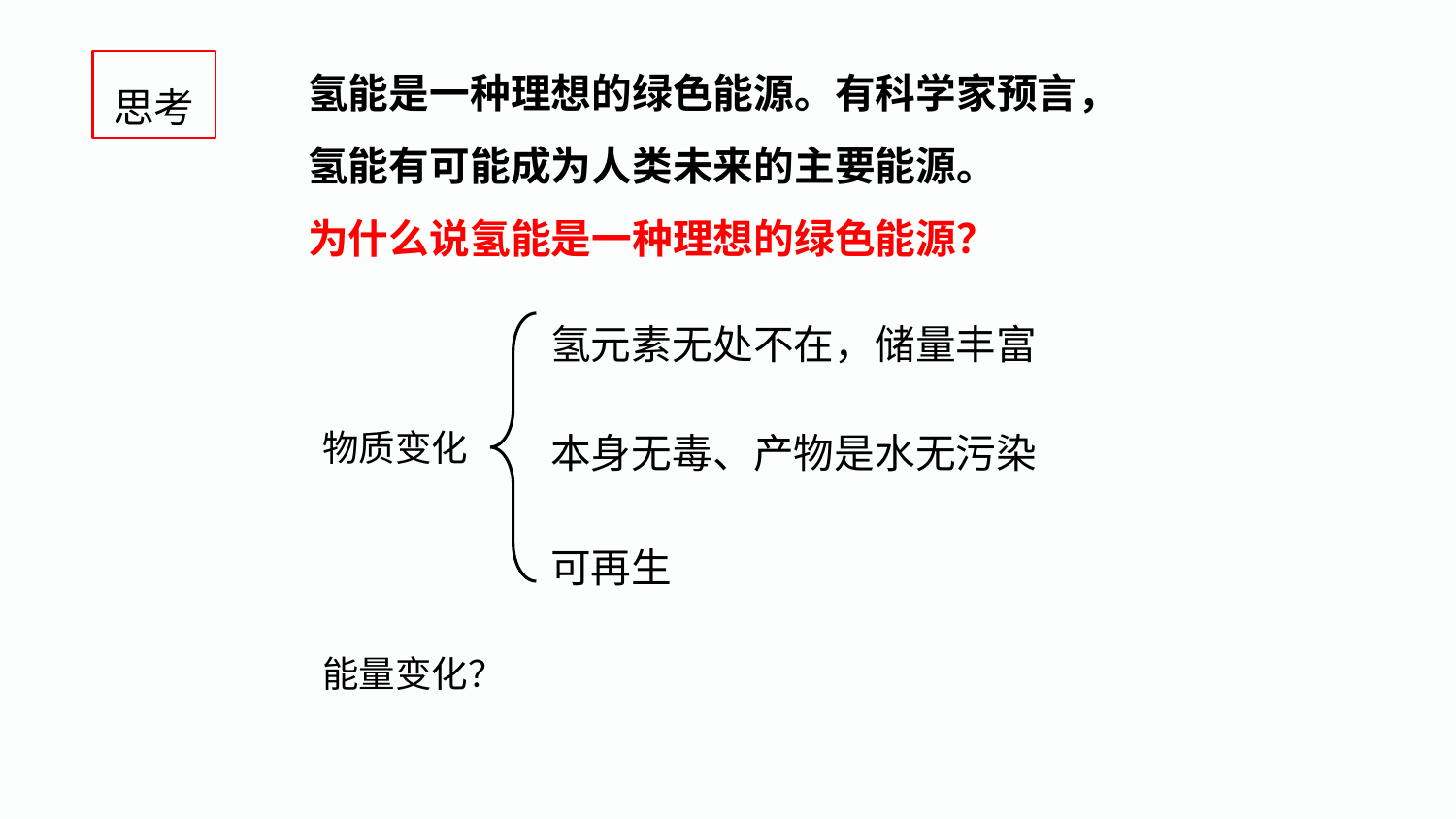

氢能是一种理想的绿色能源。有科学家预言，
氢能有可能成为人类未来的主要能源。
为什么说氢能是一种理想的绿色能源？
思考
氢元素无处不在，储量丰富

物质变化
本身无毒、产物是水无污染
可再生
能量变化？